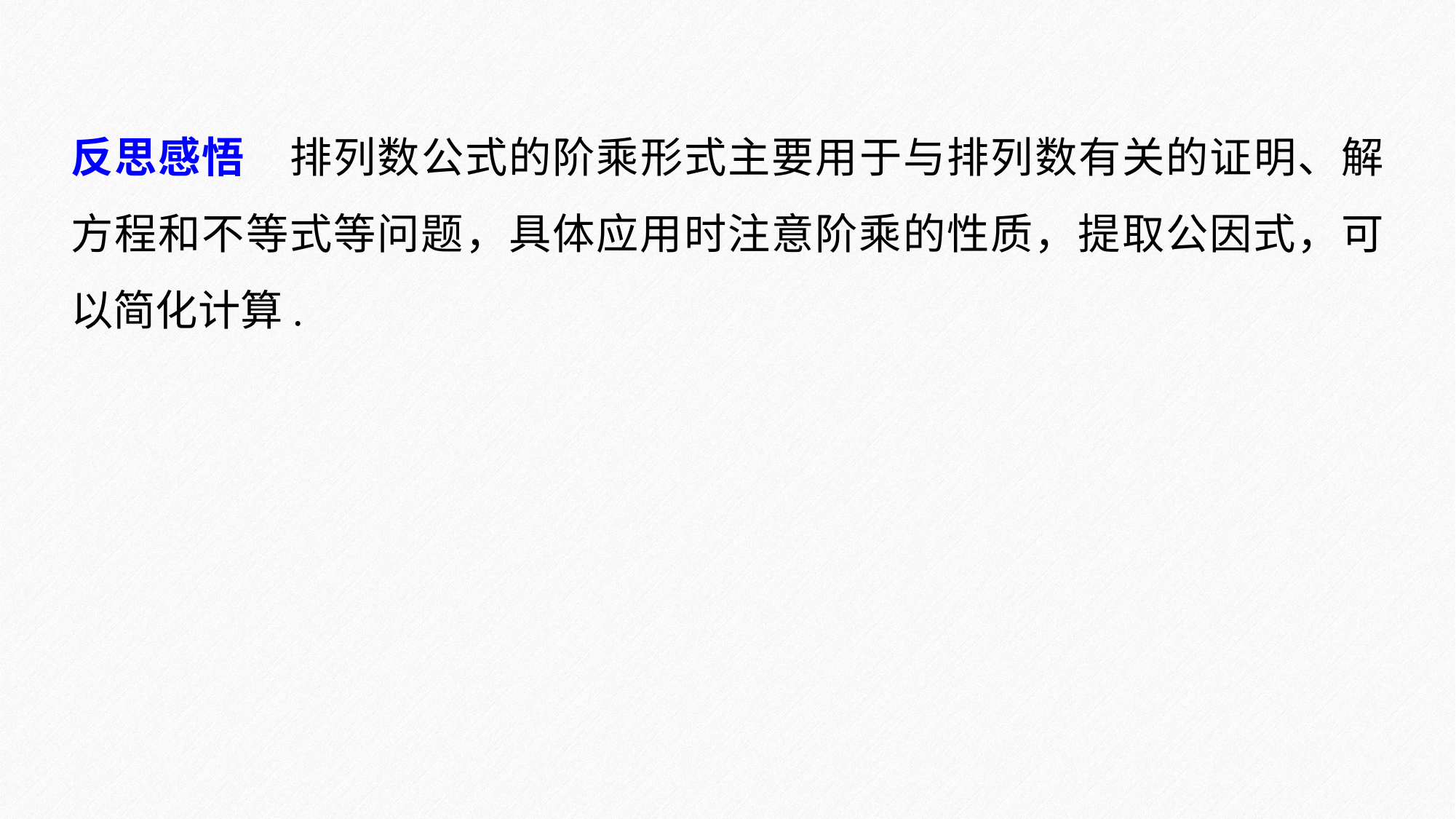

反思感悟　排列数公式的阶乘形式主要用于与排列数有关的证明、解方程和不等式等问题，具体应用时注意阶乘的性质，提取公因式，可以简化计算.